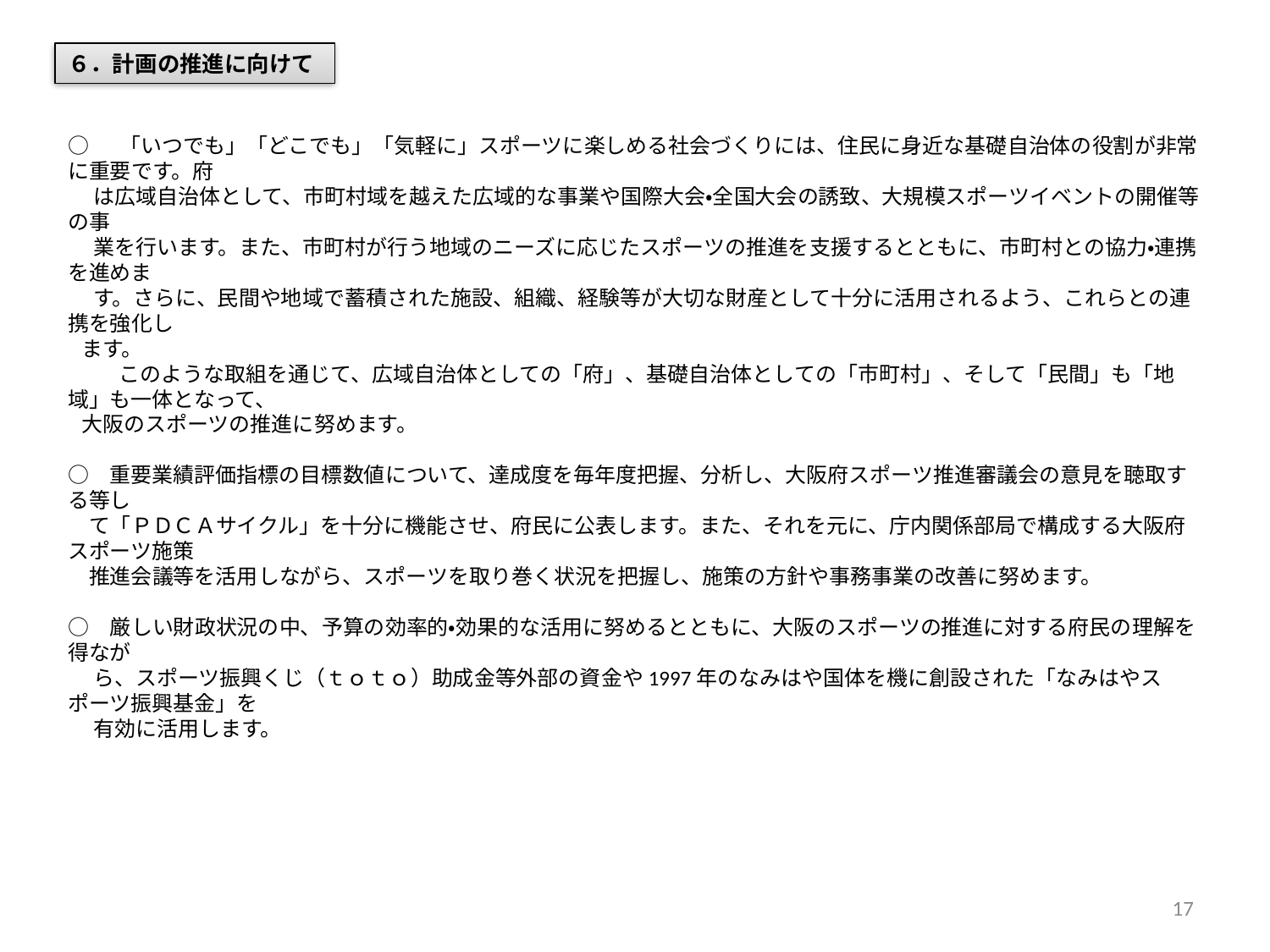

６．計画の推進に向けて
# ○　 「いつでも」「どこでも」「気軽に」スポーツに楽しめる社会づくりには、住民に身近な基礎自治体の役割が非常に重要です。府 　 は広域自治体として、市町村域を越えた広域的な事業や国際大会・全国大会の誘致、大規模スポーツイベントの開催等の事 　 業を行います。また、市町村が行う地域のニーズに応じたスポーツの推進を支援するとともに、市町村との協力・連携を進めま 　 す。さらに、民間や地域で蓄積された施設、組織、経験等が大切な財産として十分に活用されるよう、これらとの連携を強化し ます。 　　  このような取組を通じて、広域自治体としての「府」、基礎自治体としての「市町村」、そして「民間」も「地域」も一体となって、 大阪のスポーツの推進に努めます。 ○　重要業績評価指標の目標数値について、達成度を毎年度把握、分析し、大阪府スポーツ推進審議会の意見を聴取する等し 　て「ＰＤＣＡサイクル」を十分に機能させ、府民に公表します。また、それを元に、庁内関係部局で構成する大阪府スポーツ施策 　推進会議等を活用しながら、スポーツを取り巻く状況を把握し、施策の方針や事務事業の改善に努めます。 ○　厳しい財政状況の中、予算の効率的・効果的な活用に努めるとともに、大阪のスポーツの推進に対する府民の理解を得なが 　 ら、スポーツ振興くじ（ｔｏｔｏ）助成金等外部の資金や1997年のなみはや国体を機に創設された「なみはやスポーツ振興基金」を 　 有効に活用します。
17